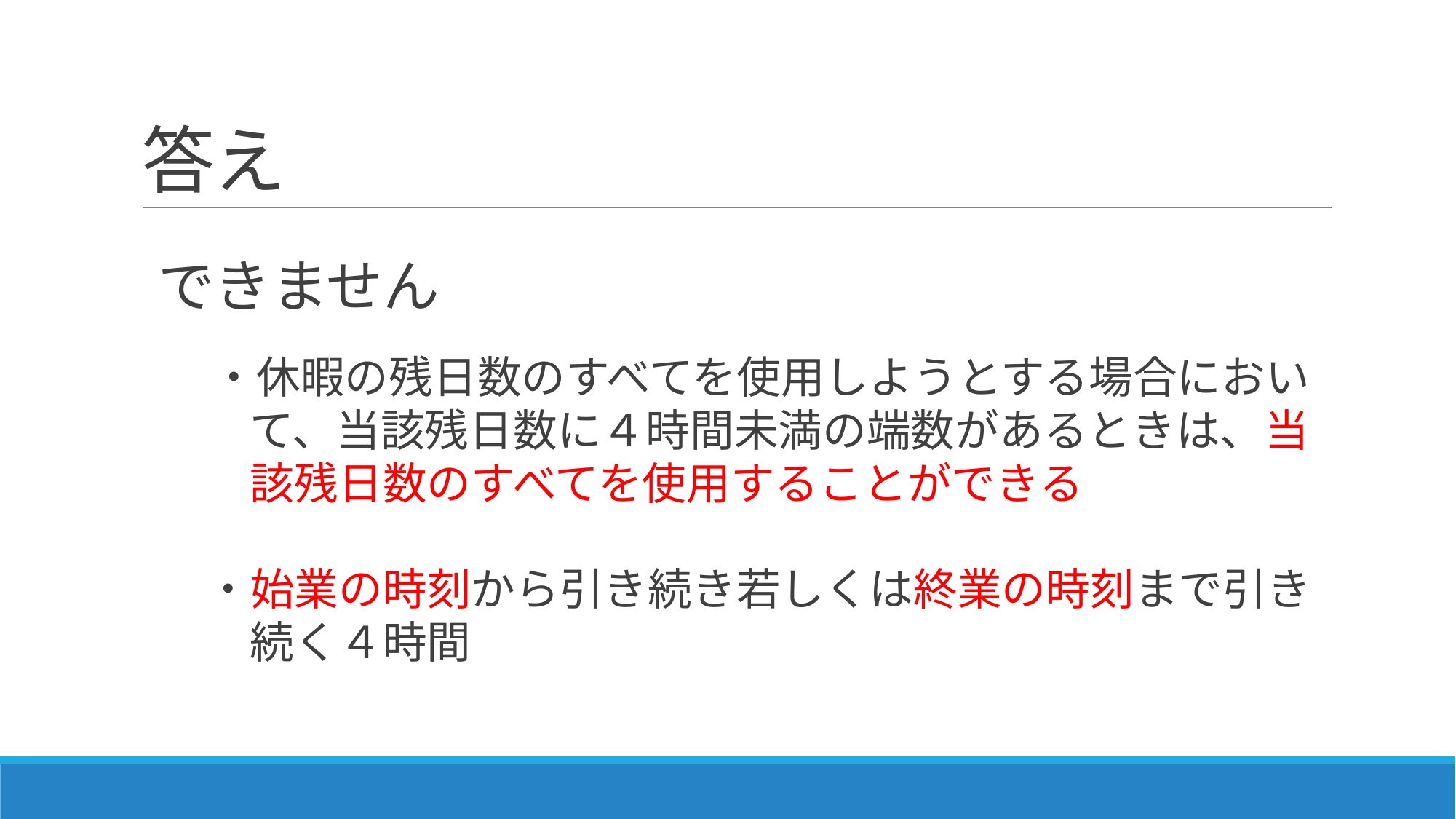

# 答え

　できません

　　　・休暇の残日数のすべてを使用しようとする場合におい
　　  て、当該残日数に４時間未満の端数があるときは、当
　　  該残日数のすべてを使用することができる

　  ・始業の時刻から引き続き若しくは終業の時刻まで引き
　　  続く４時間